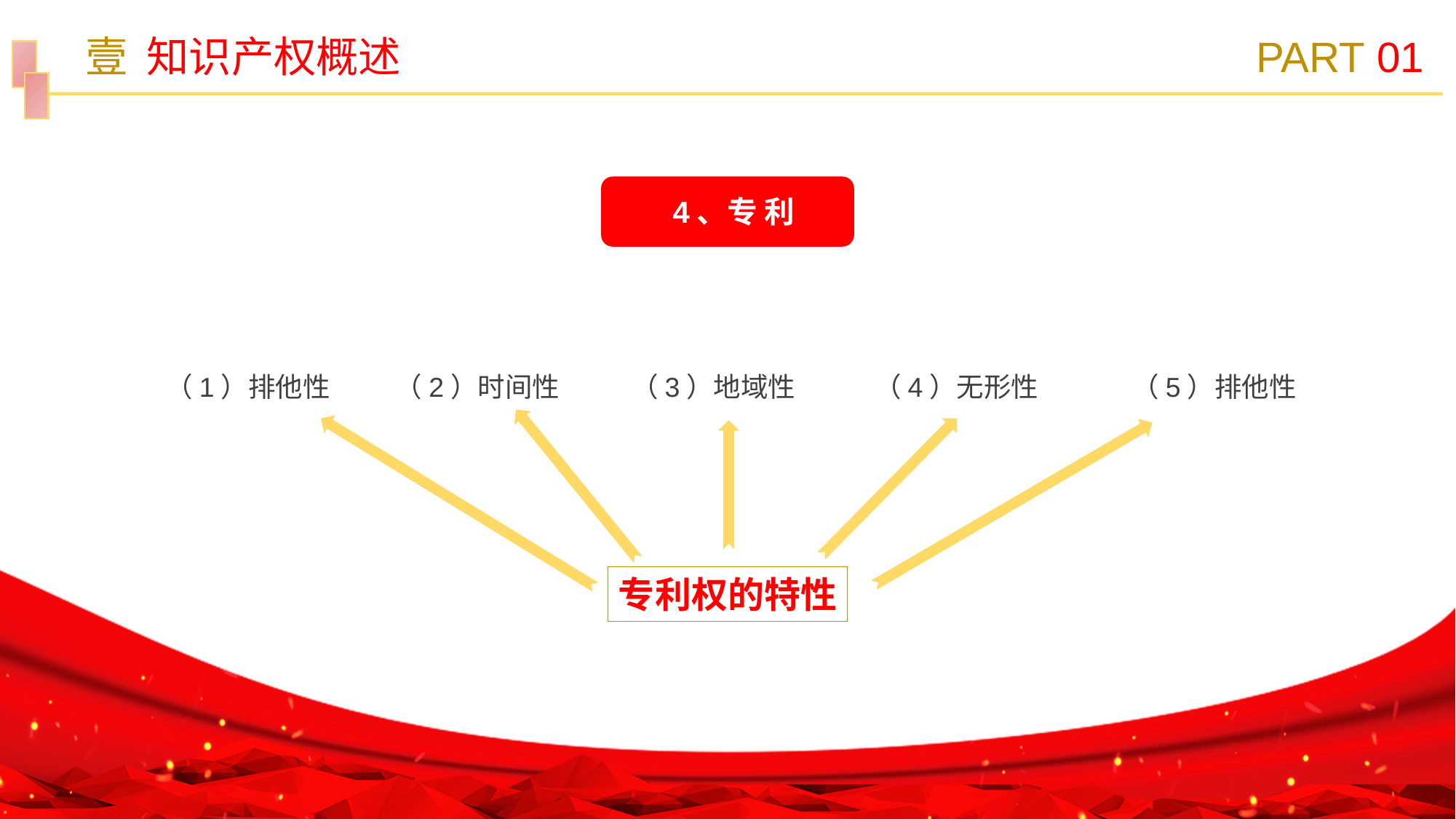

壹  知识产权概述
PART 01

 4、专 利
（1）排他性
（2）时间性
（3）地域性
（4）无形性
（5）排他性

专利权的特性